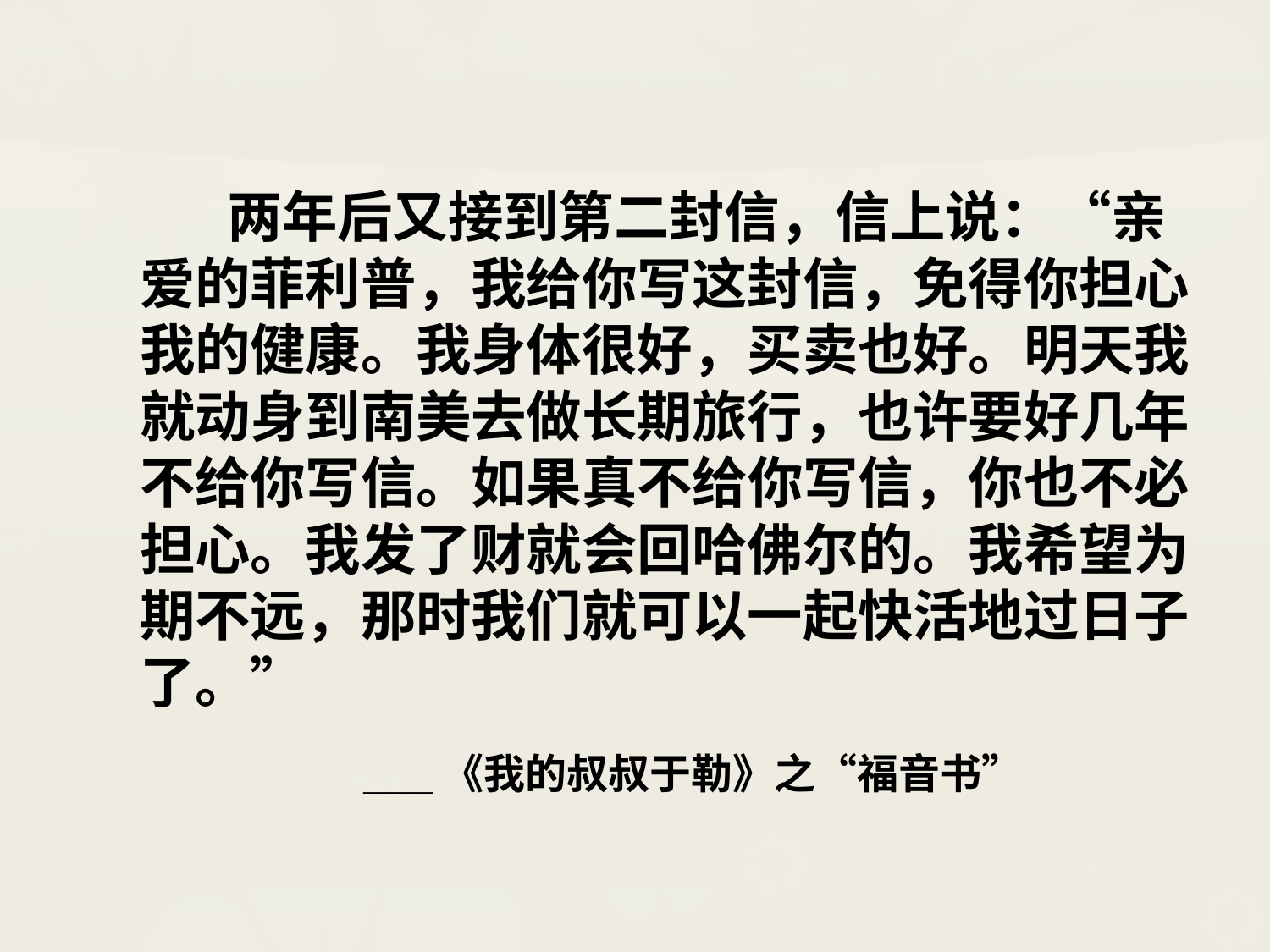

两年后又接到第二封信，信上说：“亲爱的菲利普，我给你写这封信，免得你担心我的健康。我身体很好，买卖也好。明天我就动身到南美去做长期旅行，也许要好几年不给你写信。如果真不给你写信，你也不必担心。我发了财就会回哈佛尔的。我希望为期不远，那时我们就可以一起快活地过日子了。”
                         ___《我的叔叔于勒》之“福音书”